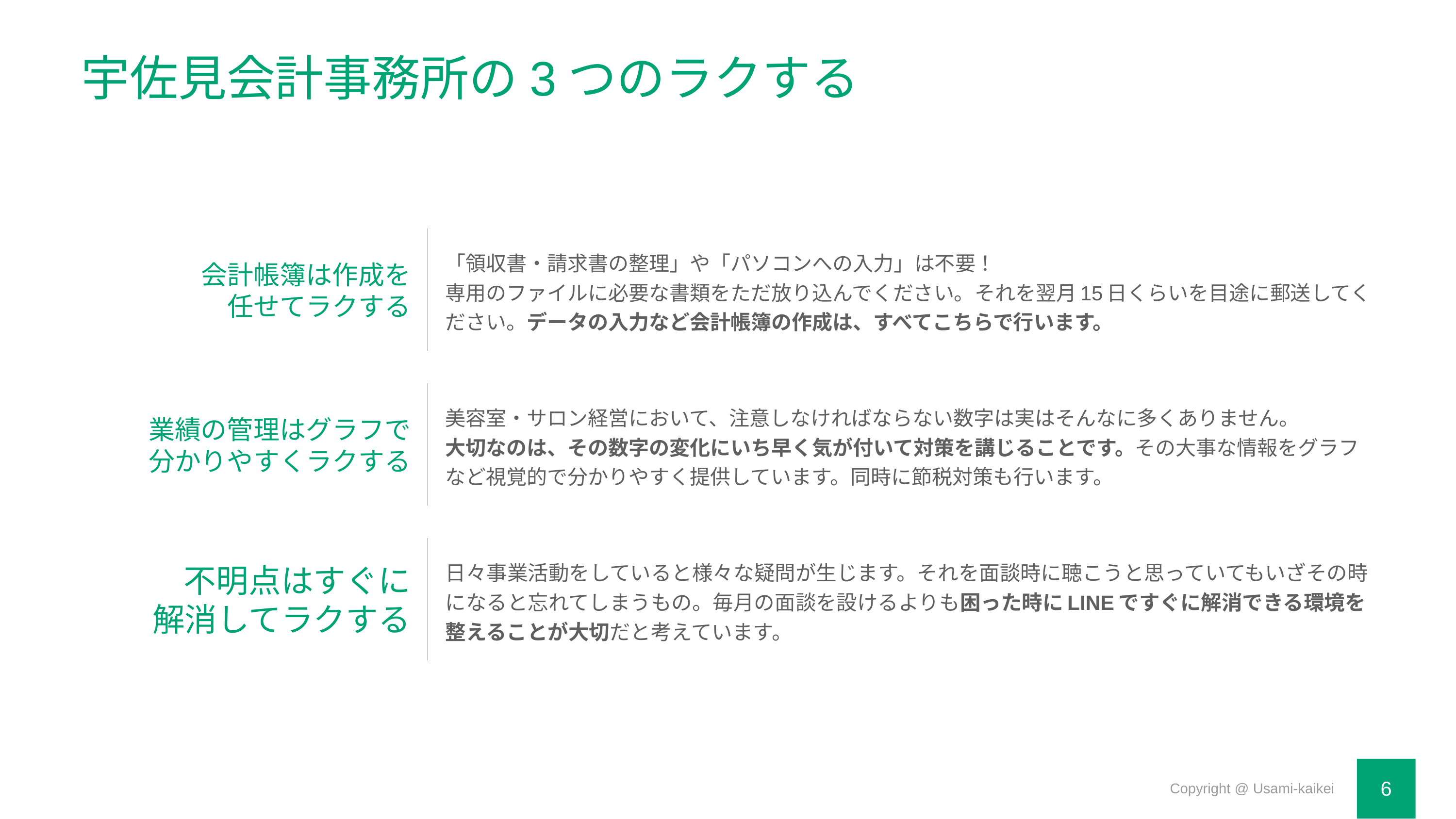

# 宇佐見会計事務所の3つのラクする
「領収書・請求書の整理」や「パソコンへの入力」は不要！
専用のファイルに必要な書類をただ放り込んでください。それを翌月15日くらいを目途に郵送してください。データの入力など会計帳簿の作成は、すべてこちらで行います。
会計帳簿は作成を
任せてラクする
美容室・サロン経営において、注意しなければならない数字は実はそんなに多くありません。
大切なのは、その数字の変化にいち早く気が付いて対策を講じることです。その大事な情報をグラフなど視覚的で分かりやすく提供しています。同時に節税対策も行います。
業績の管理はグラフで
分かりやすくラクする

日々事業活動をしていると様々な疑問が生じます。それを面談時に聴こうと思っていてもいざその時になると忘れてしまうもの。毎月の面談を設けるよりも困った時にLINEですぐに解消できる環境を整えることが大切だと考えています。
不明点はすぐに
解消してラクする
Copyright @ Usami-kaikei
6